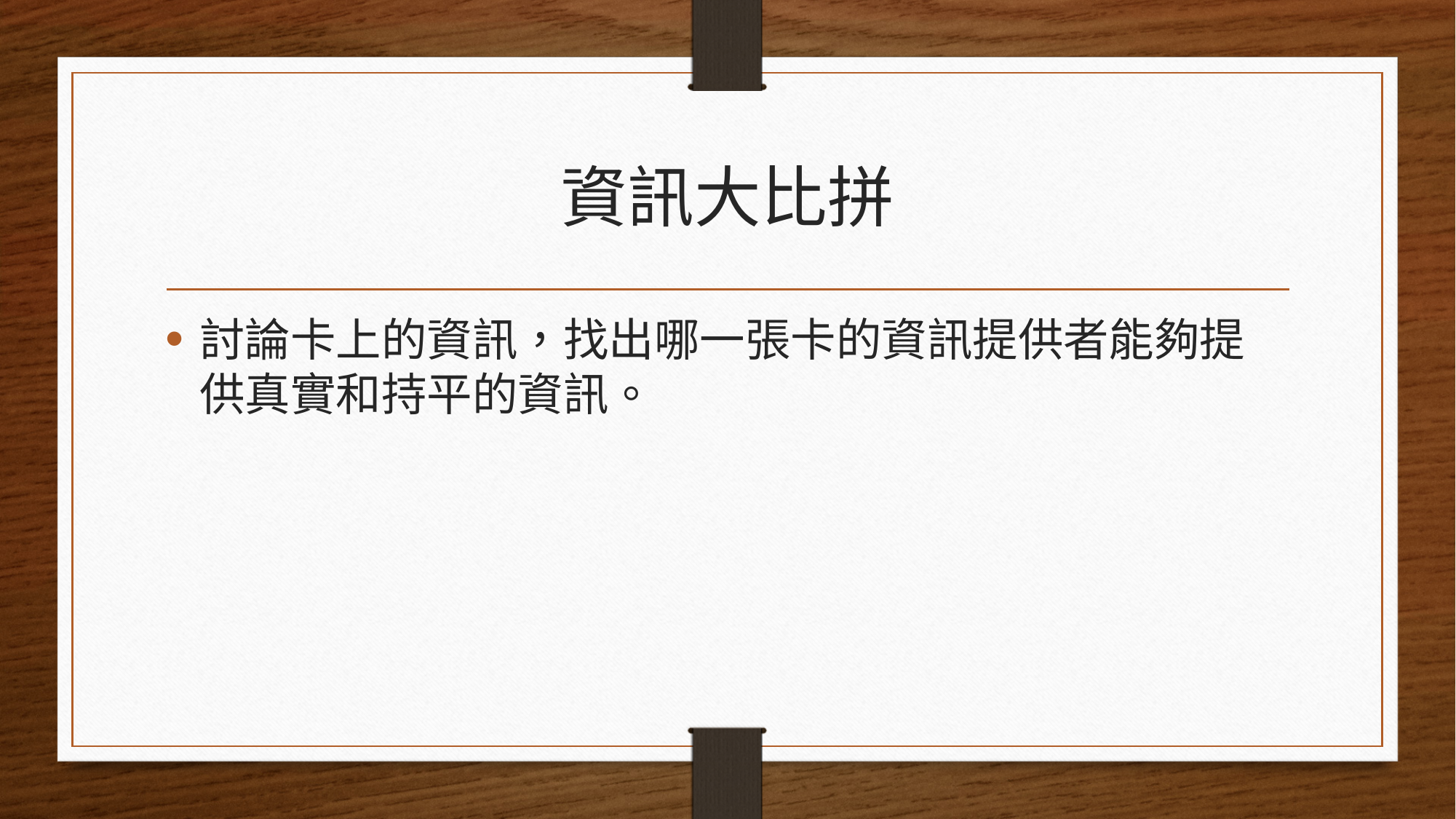

# 資訊大比拼
討論卡上的資訊，找出哪一張卡的資訊提供者能夠提供真實和持平的資訊。